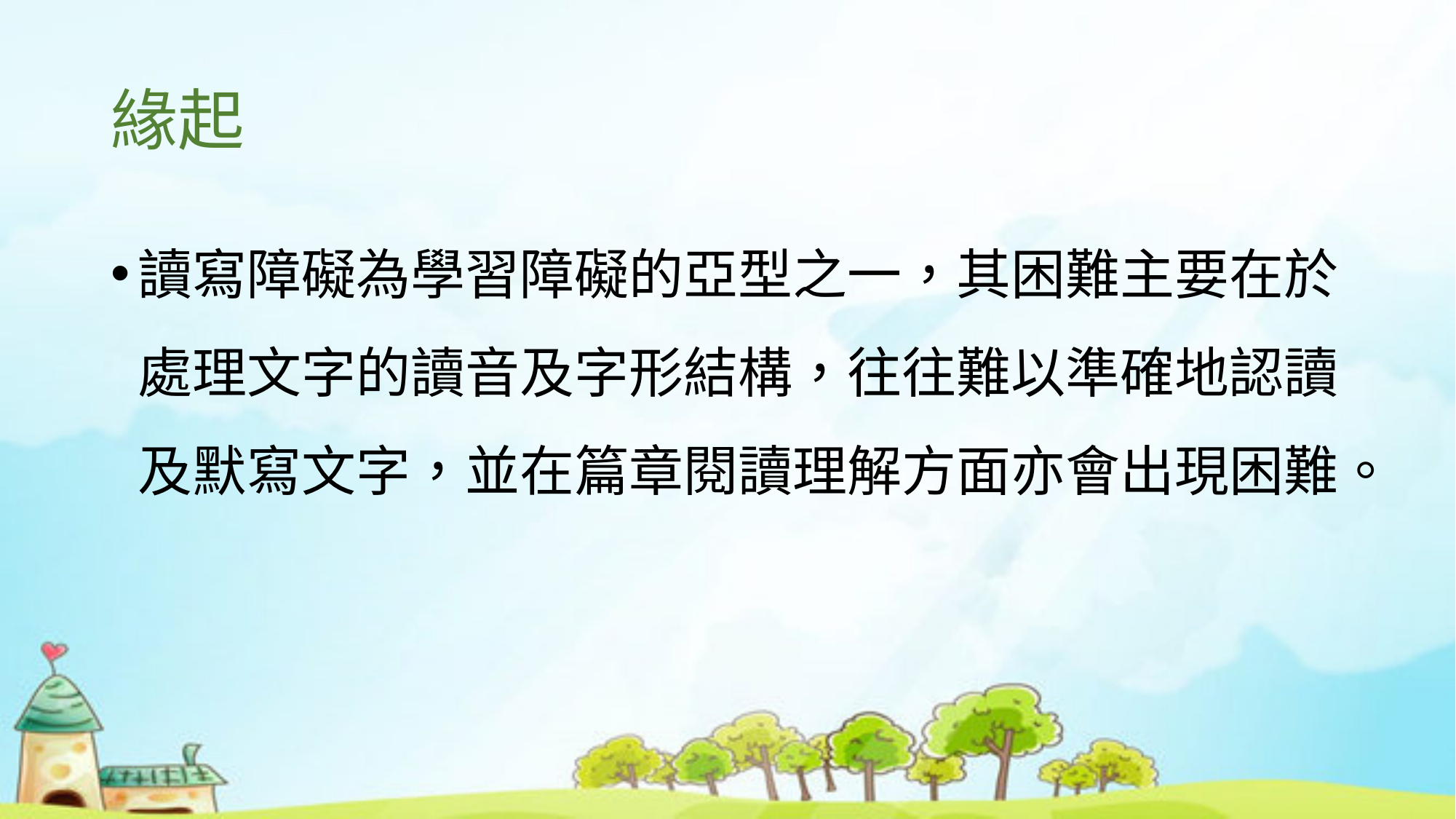

# 緣起
讀寫障礙為學習障礙的亞型之一，其困難主要在於處理文字的讀音及字形結構，往往難以準確地認讀及默寫文字，並在篇章閱讀理解方面亦會出現困難。